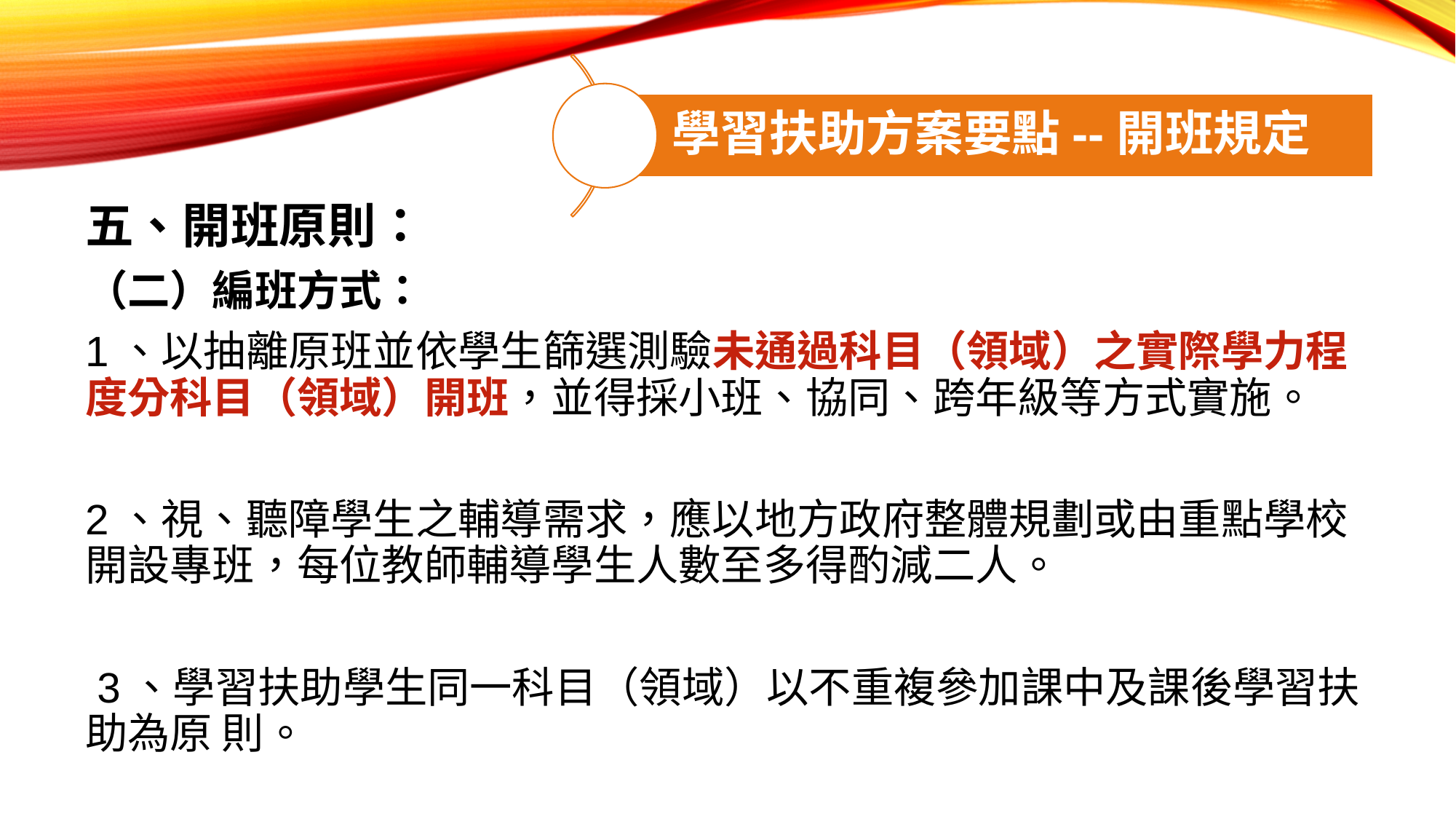

學習扶助方案要點--開班規定
五、開班原則：
（二）編班方式：
1、以抽離原班並依學生篩選測驗未通過科目（領域）之實際學力程度分科目（領域）開班，並得採小班、協同、跨年級等方式實施。

2、視、聽障學生之輔導需求，應以地方政府整體規劃或由重點學校開設專班，每位教師輔導學生人數至多得酌減二人。

 3、學習扶助學生同一科目（領域）以不重複參加課中及課後學習扶助為原 則。